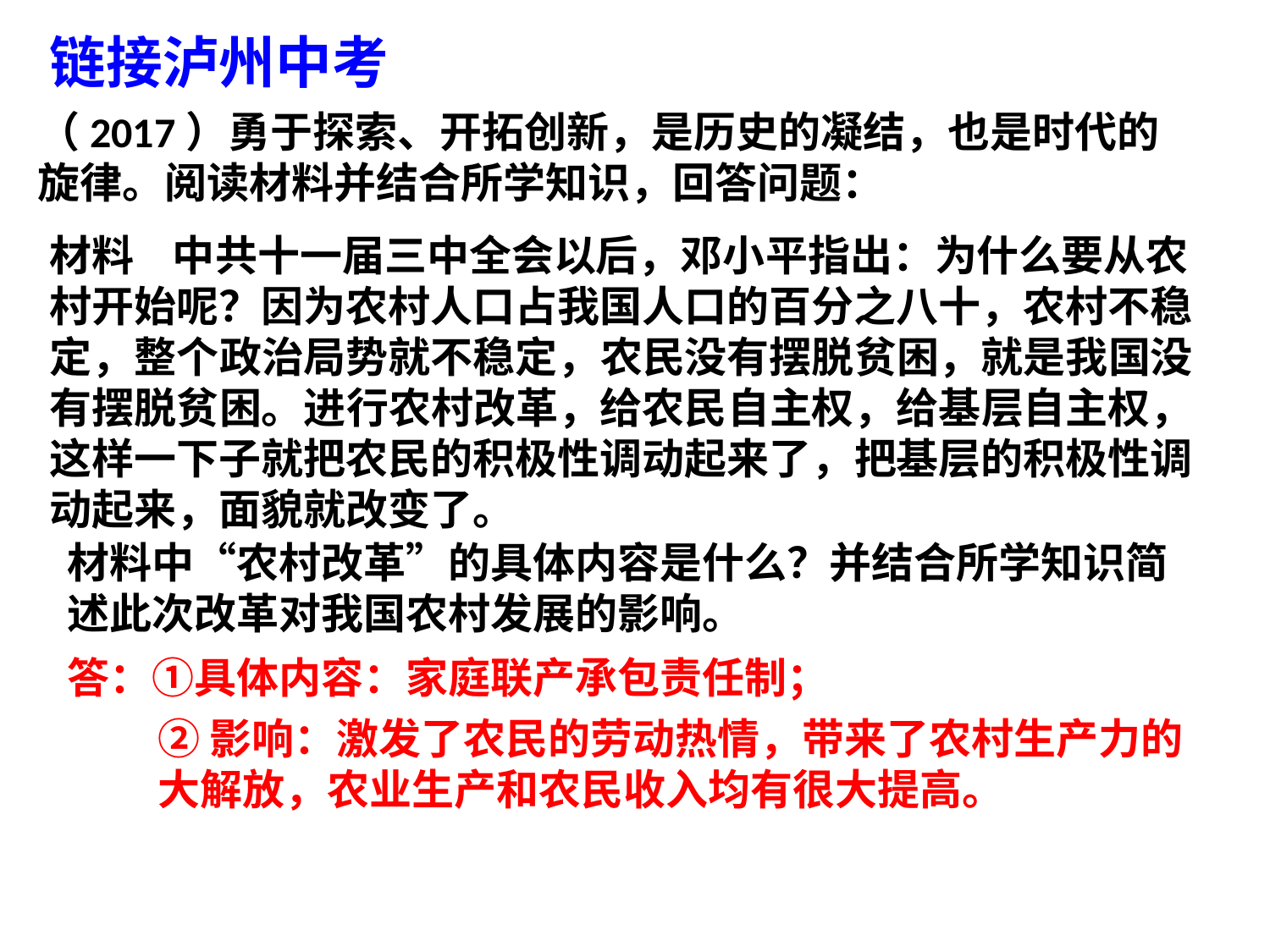

链接泸州中考
# （2017）勇于探索、开拓创新，是历史的凝结，也是时代的旋律。阅读材料并结合所学知识，回答问题：
材料    中共十一届三中全会以后，邓小平指出：为什么要从农村开始呢？因为农村人口占我国人口的百分之八十，农村不稳定，整个政治局势就不稳定，农民没有摆脱贫困，就是我国没有摆脱贫困。进行农村改革，给农民自主权，给基层自主权，这样一下子就把农民的积极性调动起来了，把基层的积极性调动起来，面貌就改变了。
材料中“农村改革”的具体内容是什么？并结合所学知识简述此次改革对我国农村发展的影响。
答：①具体内容：家庭联产承包责任制；
②影响：激发了农民的劳动热情，带来了农村生产力的大解放，农业生产和农民收入均有很大提高。